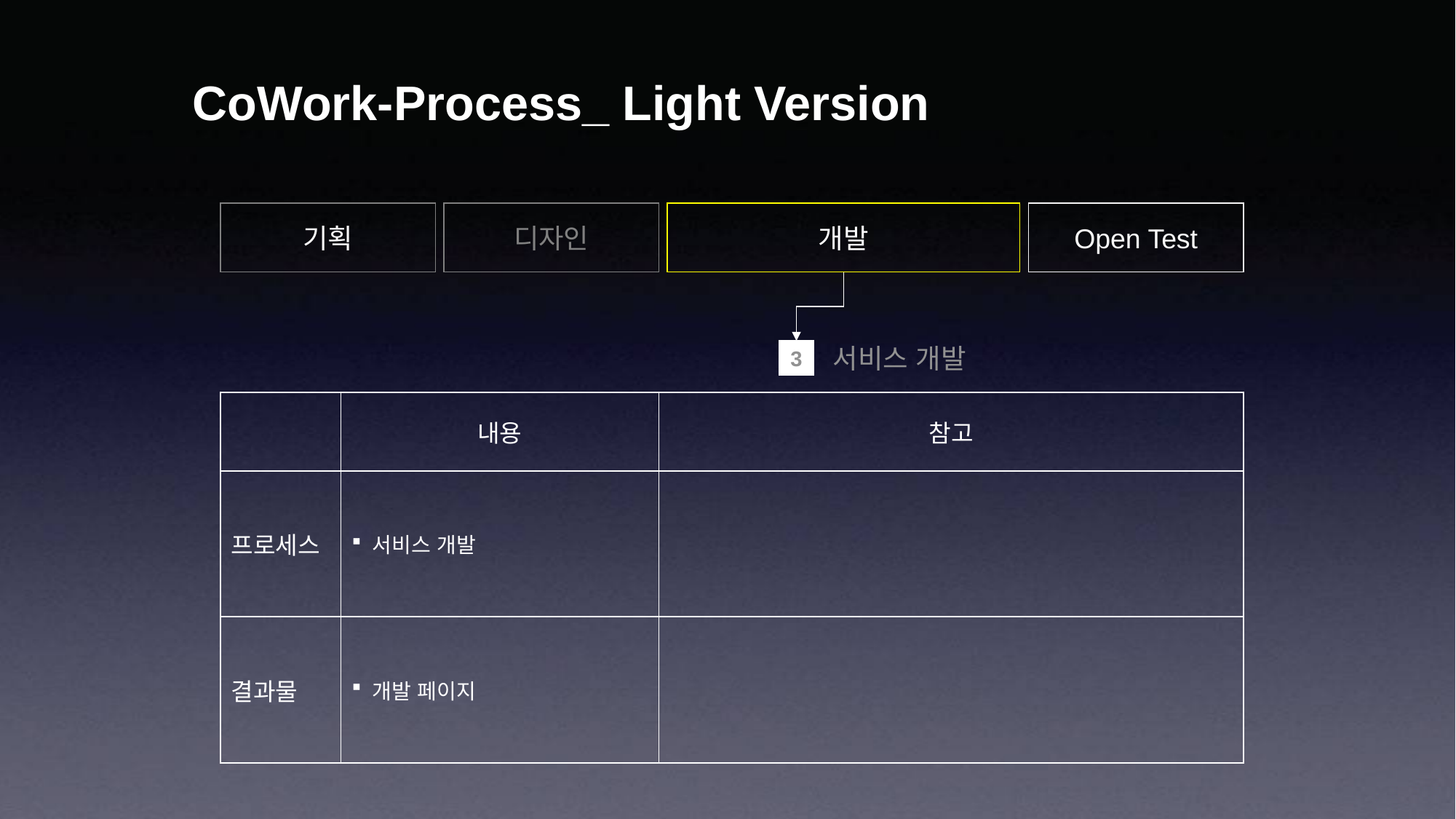

CoWork-Process_ Light Version
기획
디자인
개발
Open Test
서비스 개발
3
|  | 내용 | 참고 |
| --- | --- | --- |
| 프로세스 | 서비스 개발 |  |
| 결과물 | 개발 페이지 |  |